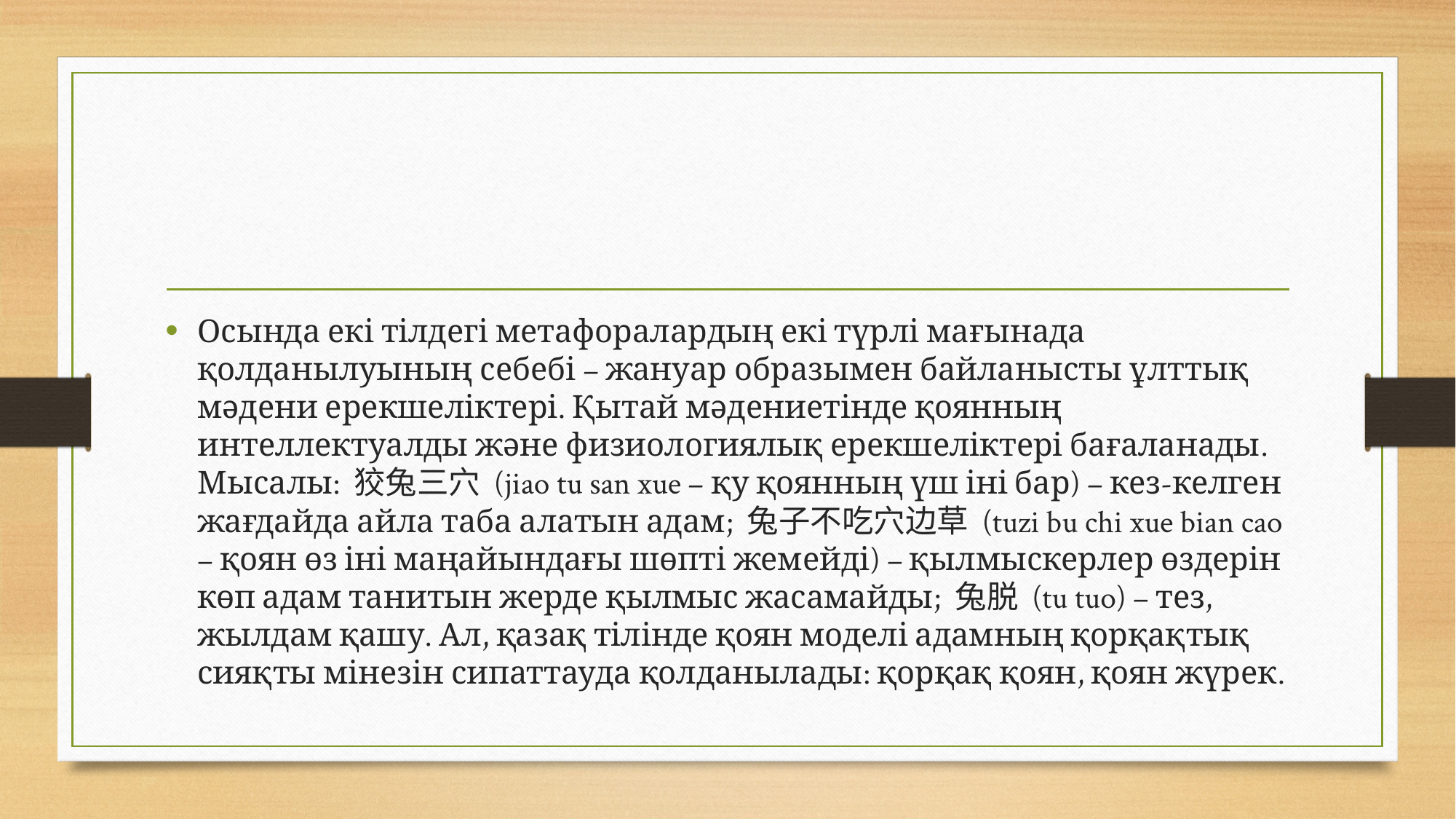

#
Осында екі тілдегі метафоралардың екі түрлі мағынада қолданылуының себебі – жануар образымен байланысты ұлттық мәдени ерекшеліктері. Қытай мәдениетінде қоянның интеллектуалды және физиологиялық ерекшеліктері бағаланады. Мысалы: 狡兔三穴 (jiao tu san xue – қу қоянның үш іні бар) – кез-келген жағдайда айла таба алатын адам; 兔子不吃穴边草 (tuzi bu chi xue bian cao – қоян өз іні маңайындағы шөпті жемейді) – қылмыскерлер өздерін көп адам танитын жерде қылмыс жасамайды; 兔脱 (tu tuo) – тез, жылдам қашу. Ал, қазақ тілінде қоян моделі адамның қорқақтық сияқты мінезін сипаттауда қолданылады: қорқақ қоян, қоян жүрек.